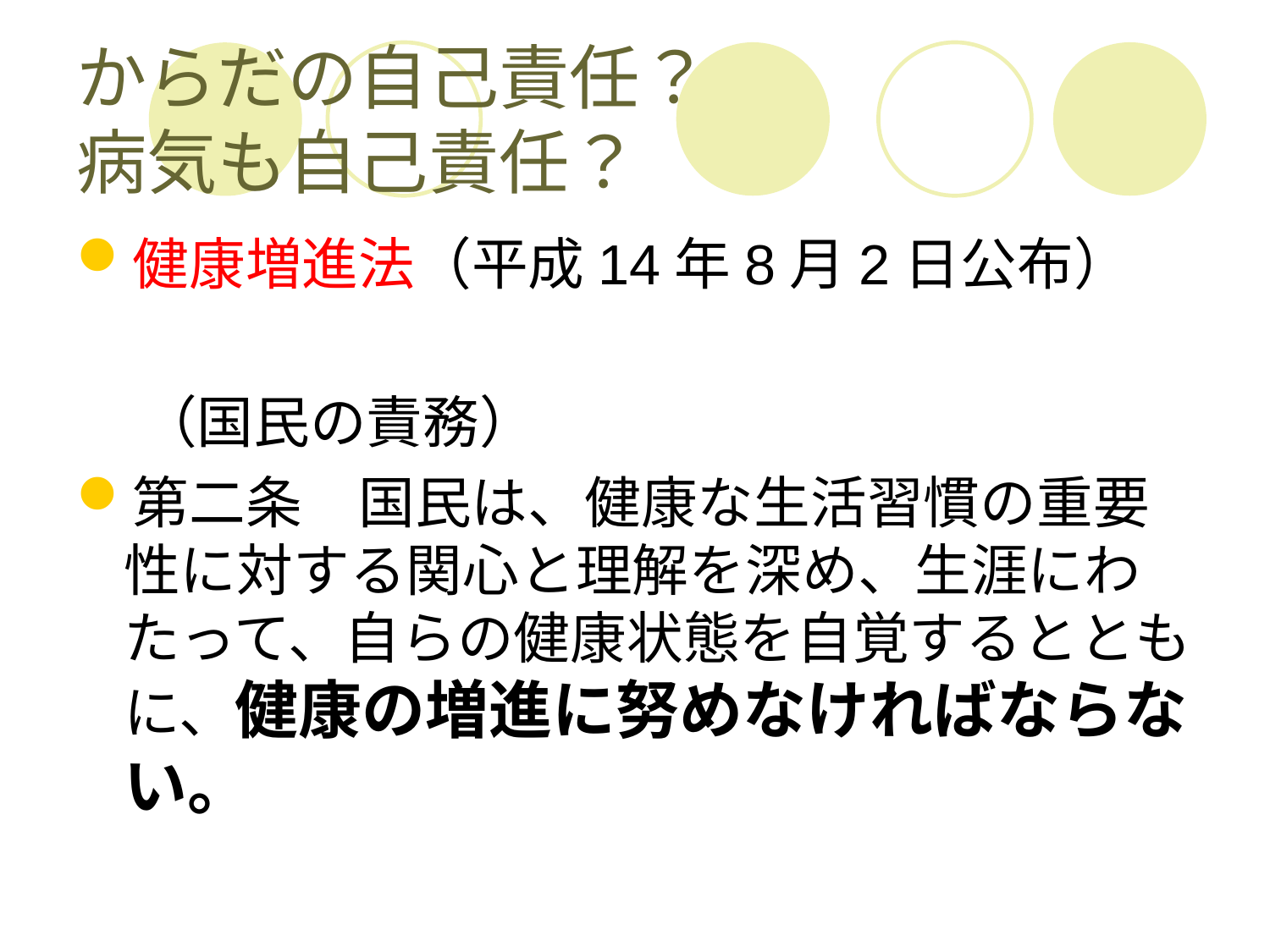

# からだの自己責任？ 病気も自己責任？
健康増進法（平成14年8月2日公布）

    （国民の責務）
第二条　国民は、健康な生活習慣の重要性に対する関心と理解を深め、生涯にわたって、自らの健康状態を自覚するとともに、健康の増進に努めなければならない。